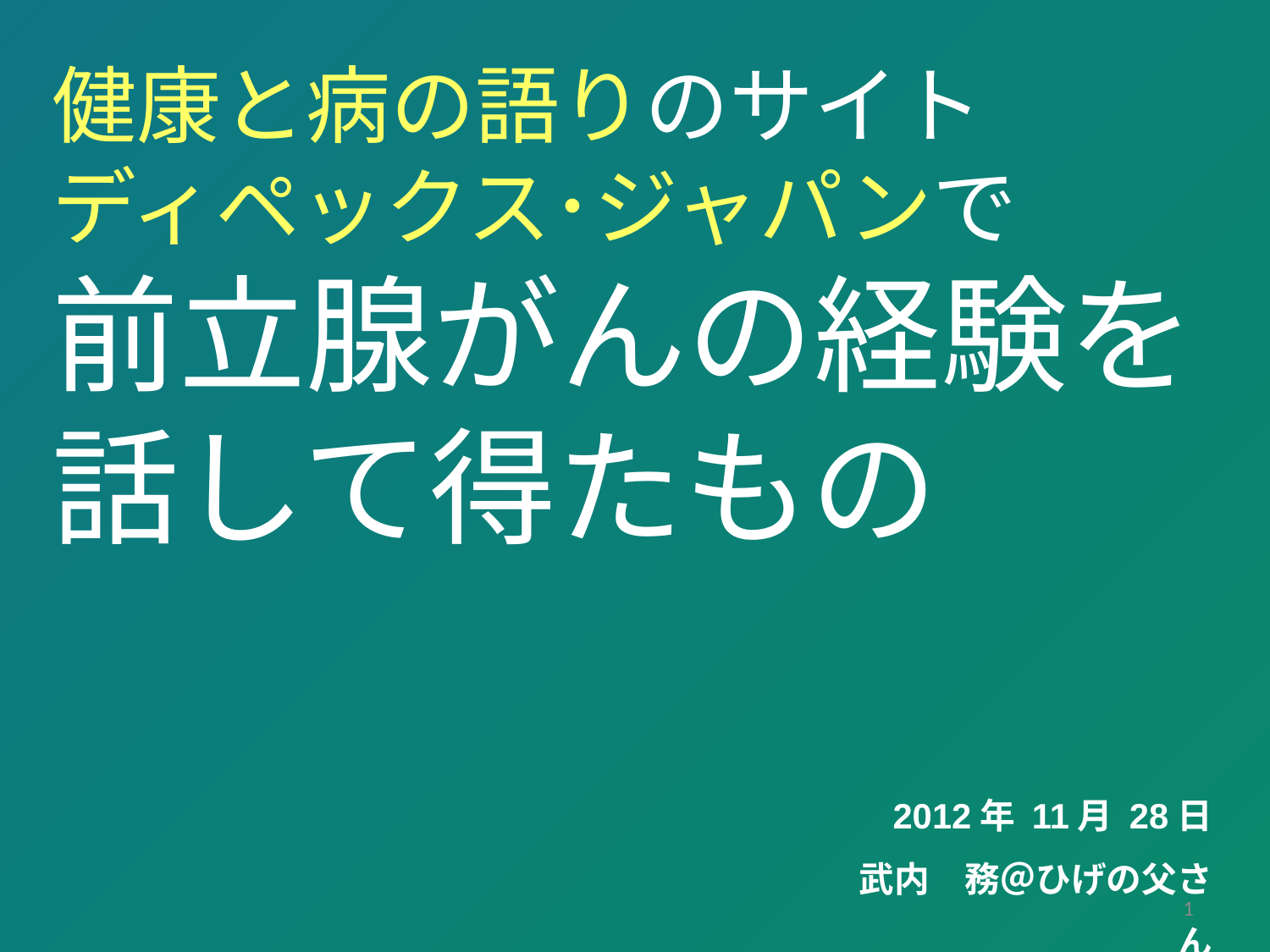

健康と病の語りのサイト
ディペックス･ジャパンで
前立腺がんの経験を
話して得たもの
2012年 11月 28日
武内　務＠ひげの父さん
1